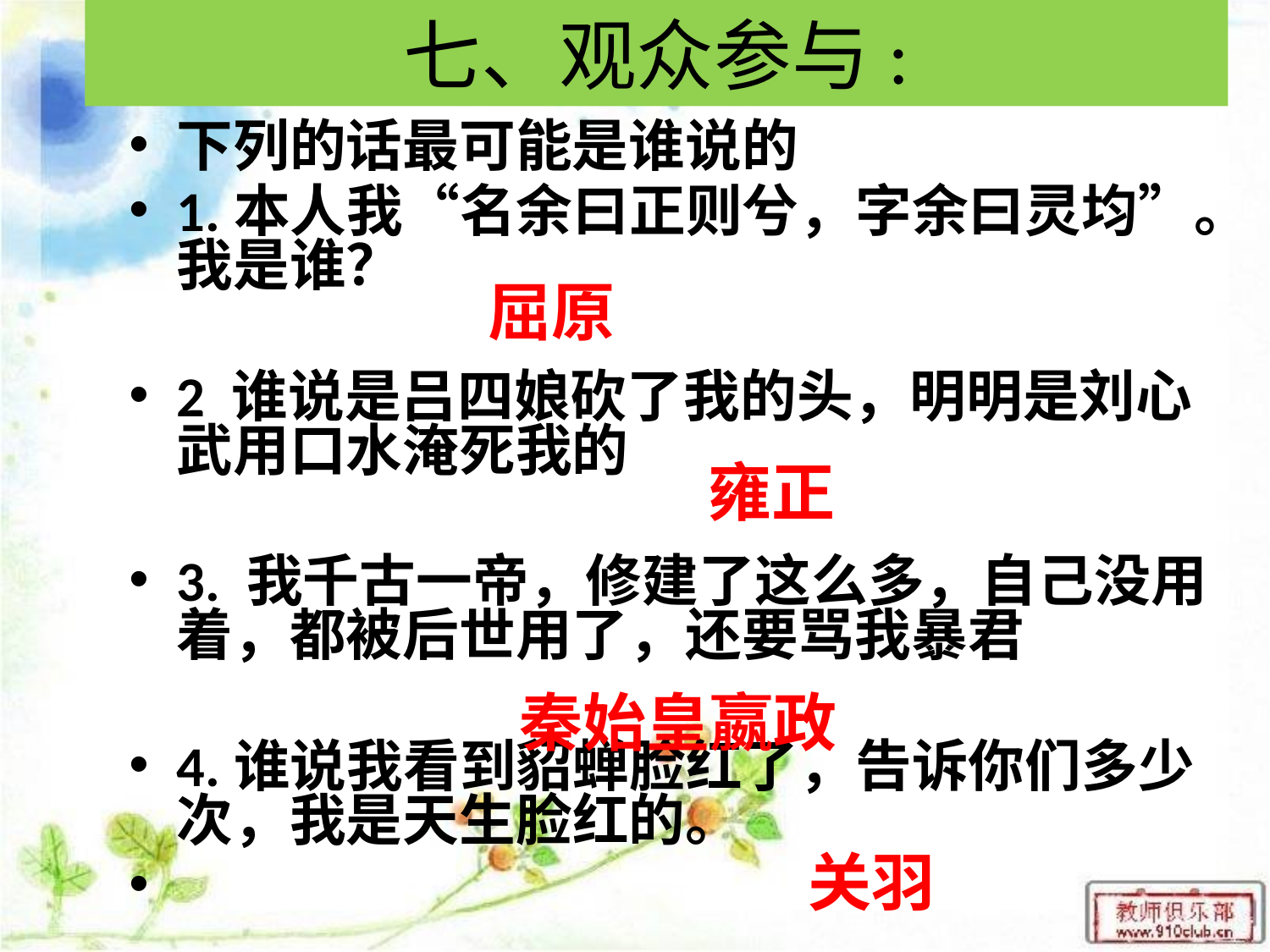

# 七、观众参与:
下列的话最可能是谁说的
1.本人我“名余曰正则兮，字余曰灵均”。我是谁？

2 谁说是吕四娘砍了我的头，明明是刘心武用口水淹死我的

3. 我千古一帝，修建了这么多，自己没用着，都被后世用了，还要骂我暴君

4.谁说我看到貂蝉脸红了，告诉你们多少次，我是天生脸红的。

屈原
雍正
秦始皇嬴政
关羽